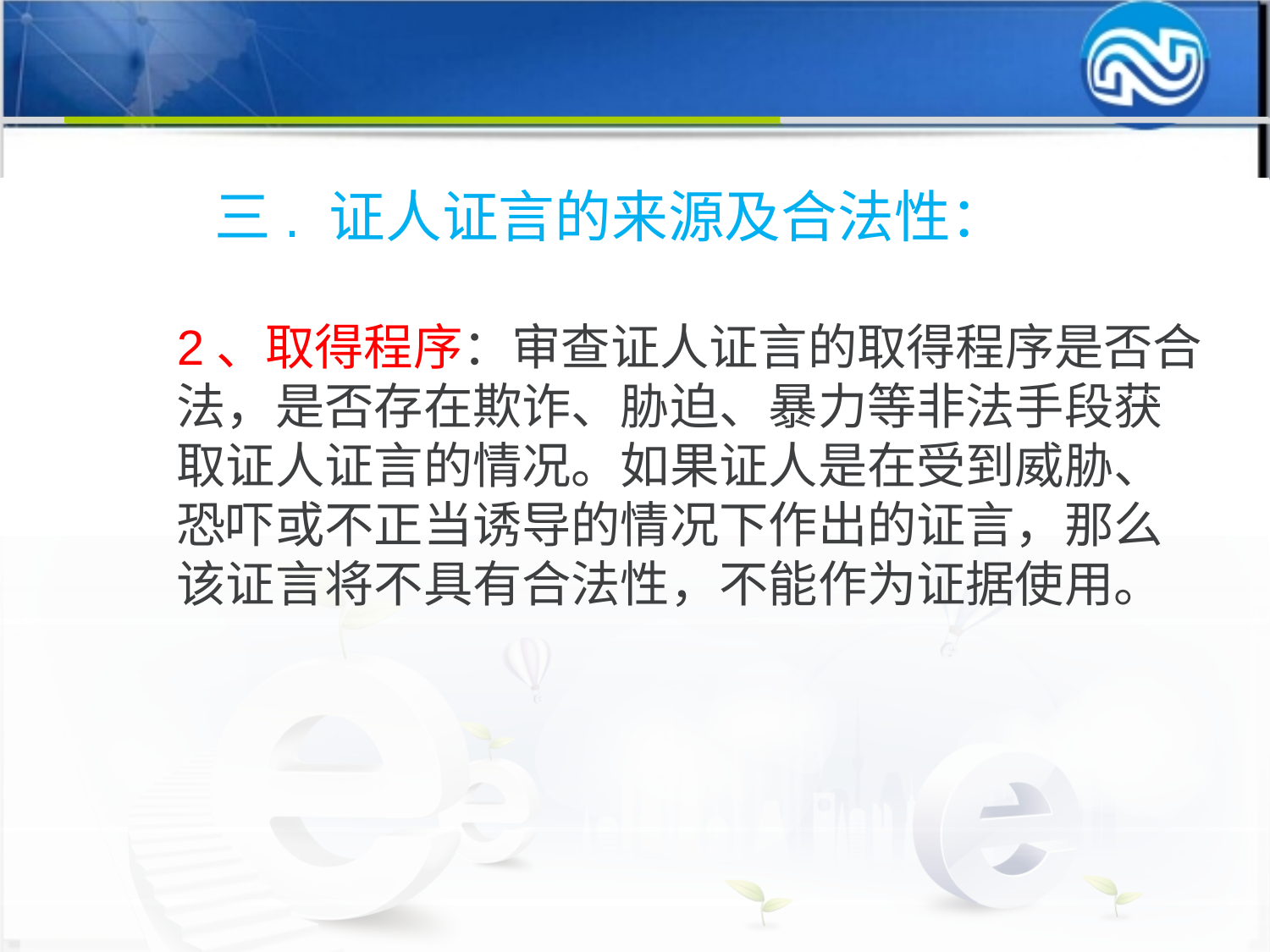

三. 证人证言的来源及合法性：
2、取得程序：审查证人证言的取得程序是否合法，是否存在欺诈、胁迫、暴力等非法手段获取证人证言的情况。如果证人是在受到威胁、恐吓或不正当诱导的情况下作出的证言，那么该证言将不具有合法性，不能作为证据使用。